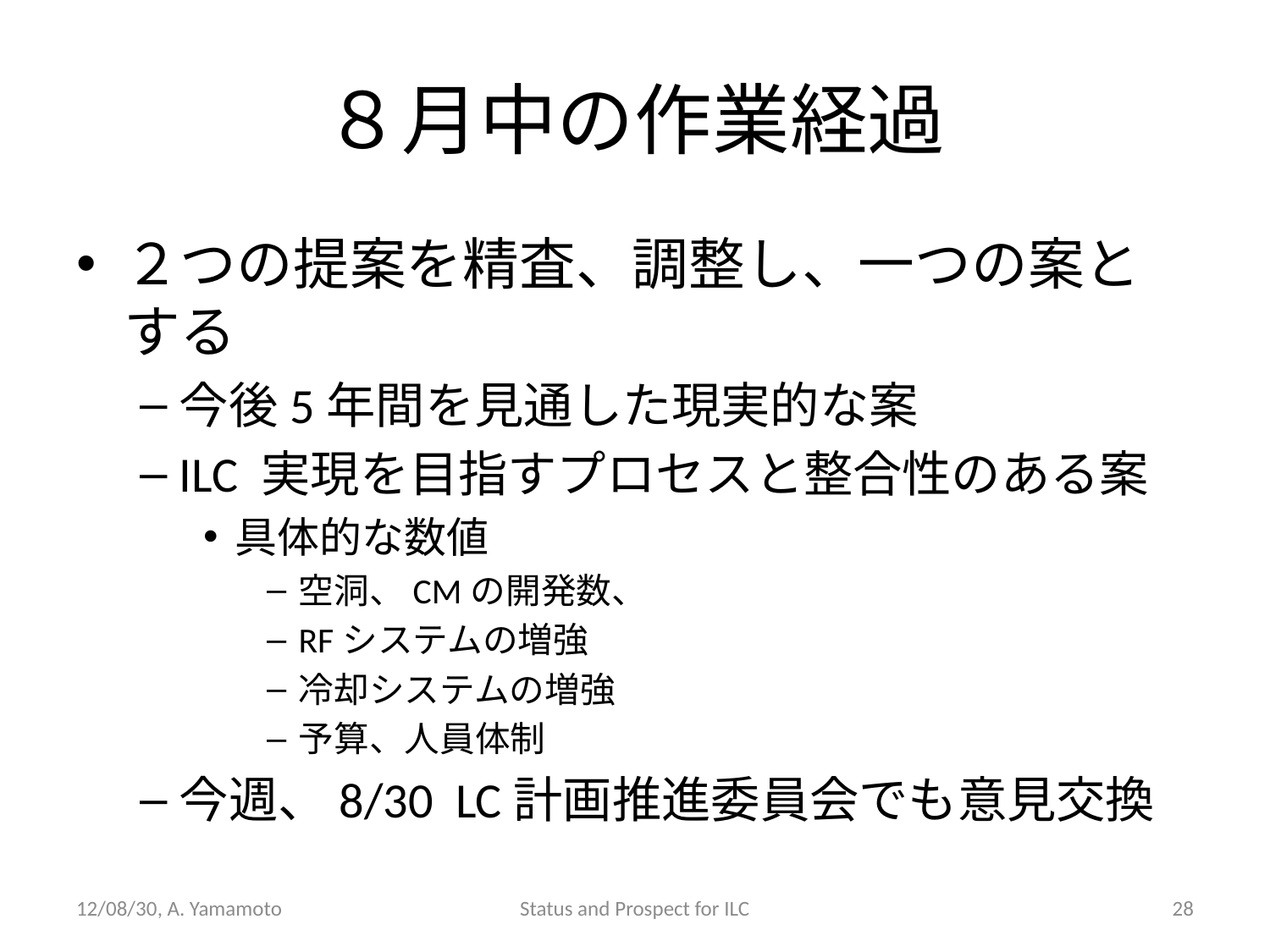

# ８月中の作業経過
２つの提案を精査、調整し、一つの案とする
今後5年間を見通した現実的な案
ILC 実現を目指すプロセスと整合性のある案
具体的な数値
空洞、CMの開発数、
RFシステムの増強
冷却システムの増強
予算、人員体制
今週、8/30  LC計画推進委員会でも意見交換

12/08/30, A. Yamamoto
Status and Prospect for ILC
28